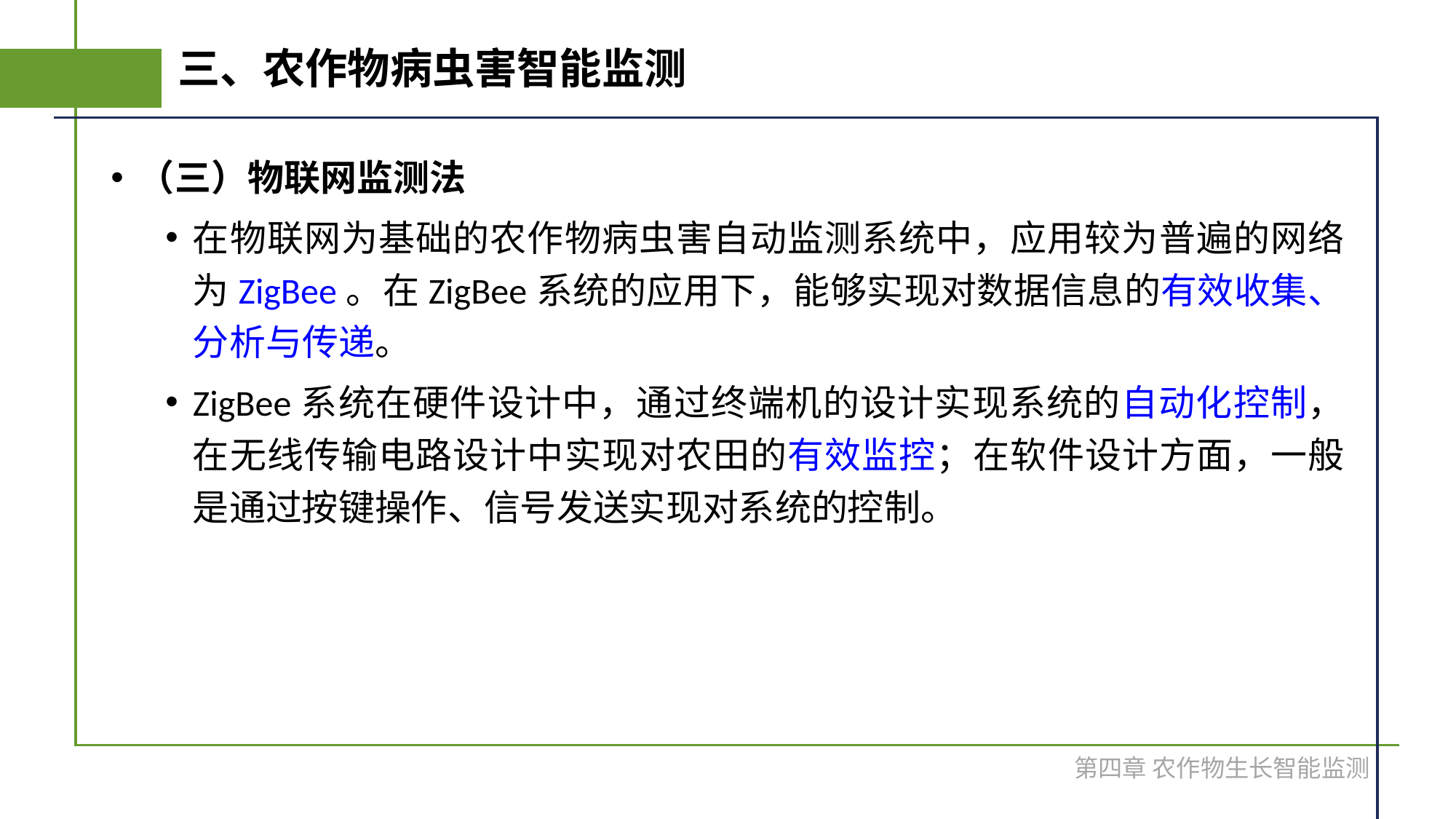

# 三、农作物病虫害智能监测
（三）物联网监测法
在物联网为基础的农作物病虫害自动监测系统中，应用较为普遍的网络为ZigBee。在ZigBee系统的应用下，能够实现对数据信息的有效收集、分析与传递。
ZigBee系统在硬件设计中，通过终端机的设计实现系统的自动化控制，在无线传输电路设计中实现对农田的有效监控；在软件设计方面，一般是通过按键操作、信号发送实现对系统的控制。
第四章 农作物生长智能监测